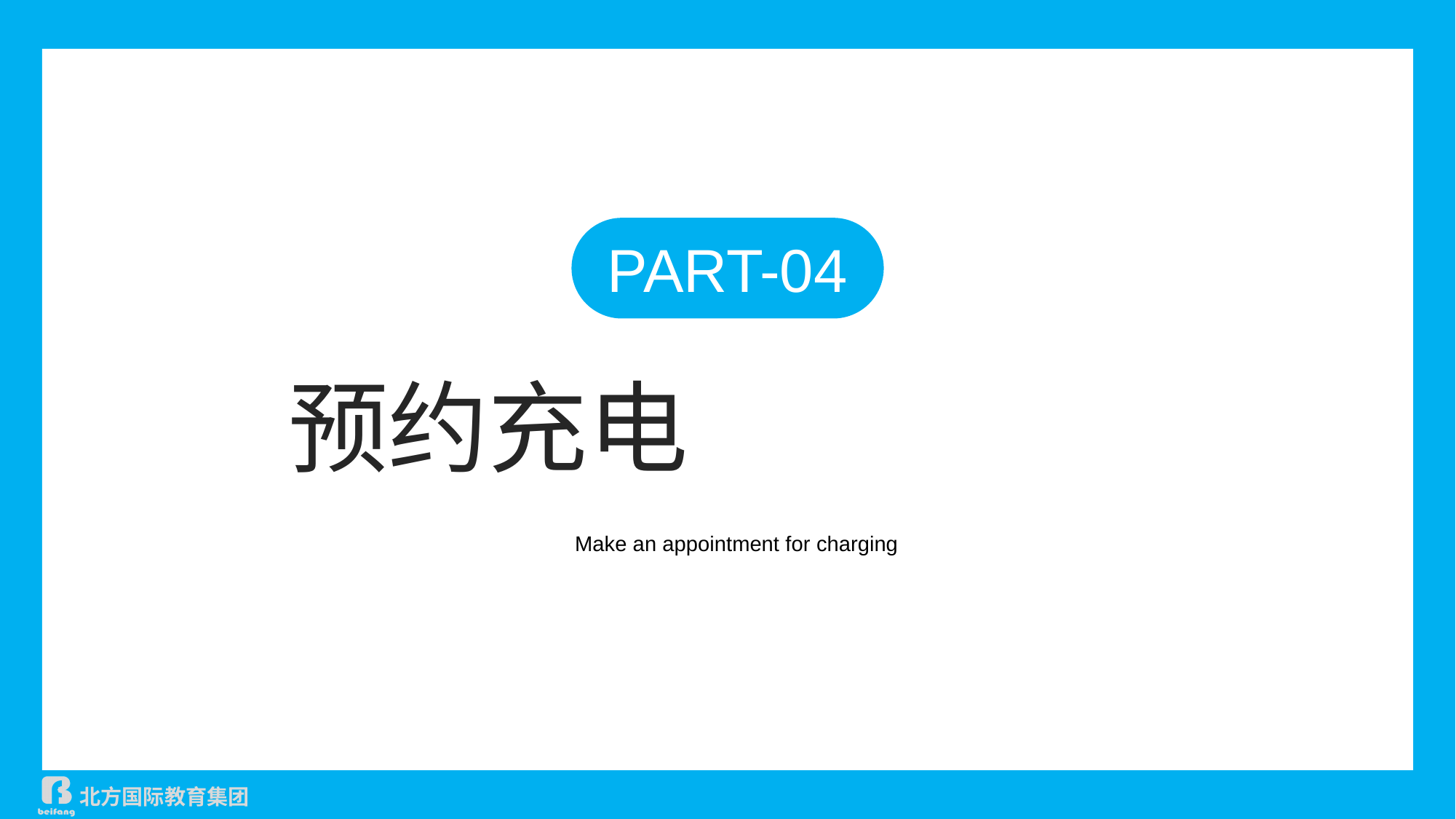

PART-04
预约充电
Make an appointment for charging